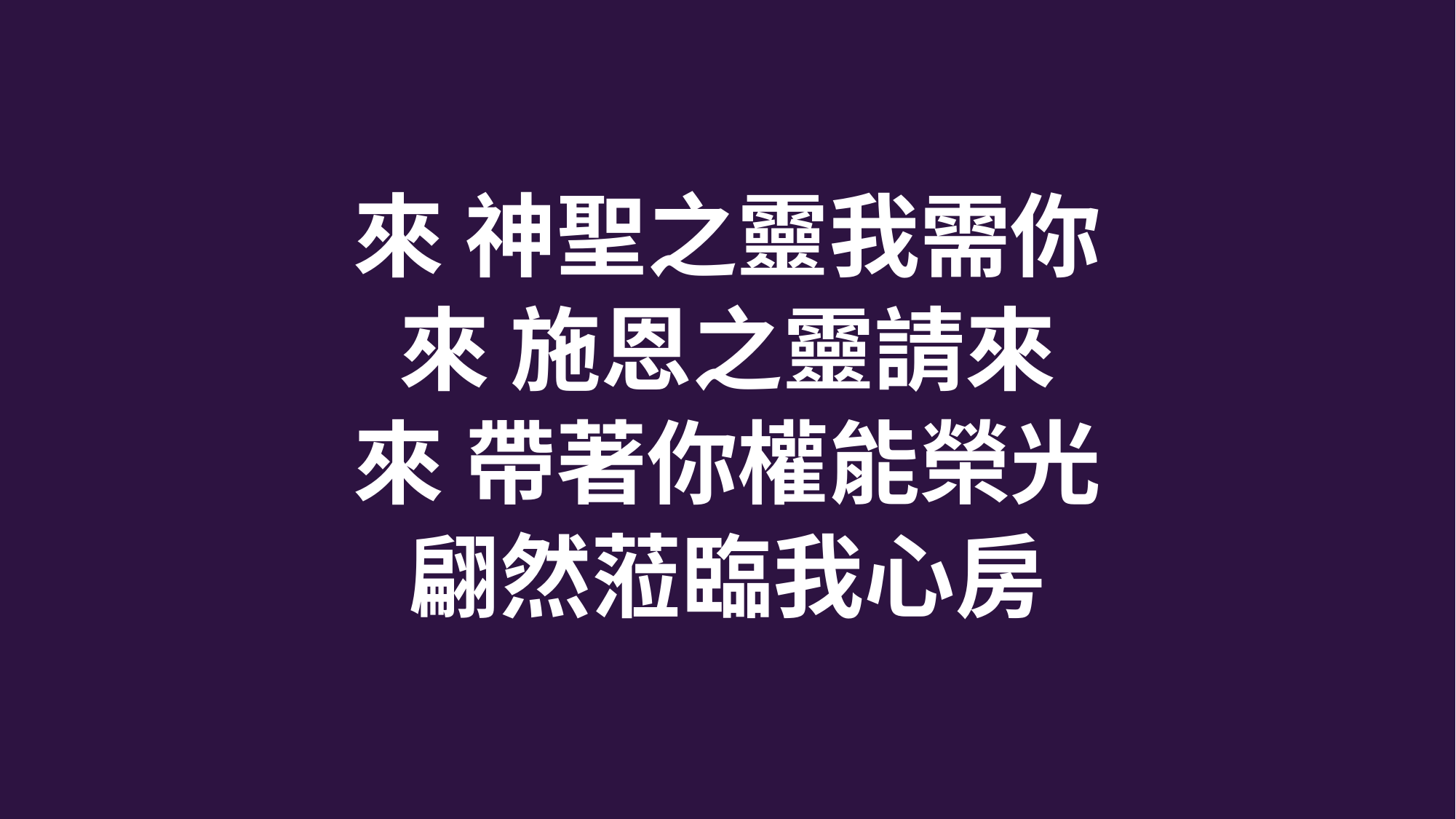

來 神聖之靈我需你
來 施恩之靈請來
來 帶著你權能榮光
翩然蒞臨我心房